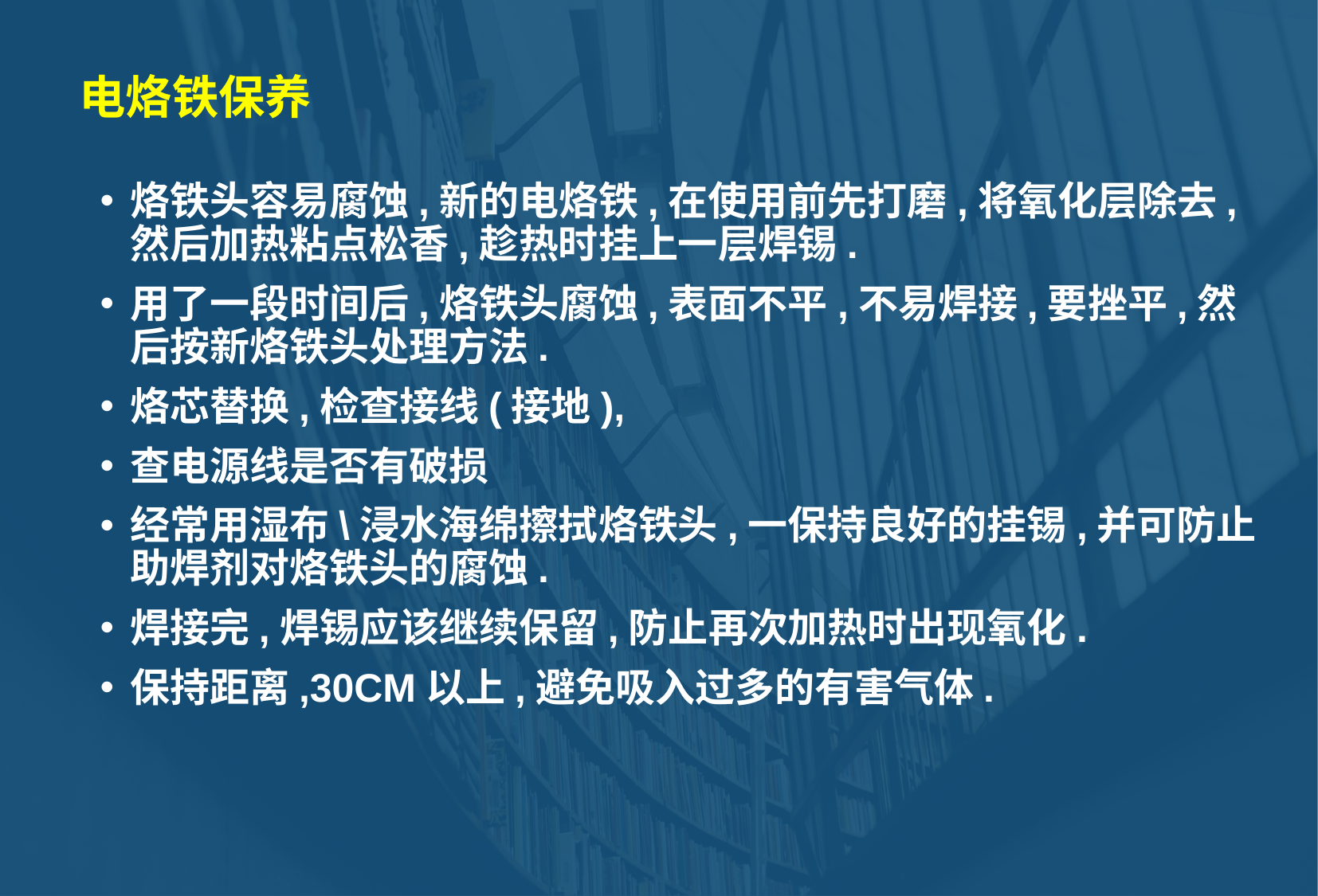

# 电烙铁保养
烙铁头容易腐蚀,新的电烙铁,在使用前先打磨,将氧化层除去,然后加热粘点松香,趁热时挂上一层焊锡.
用了一段时间后,烙铁头腐蚀,表面不平,不易焊接,要挫平,然后按新烙铁头处理方法.
烙芯替换,检查接线(接地),
查电源线是否有破损
经常用湿布\浸水海绵擦拭烙铁头,一保持良好的挂锡,并可防止助焊剂对烙铁头的腐蚀.
焊接完,焊锡应该继续保留,防止再次加热时出现氧化.
保持距离,30CM以上,避免吸入过多的有害气体.